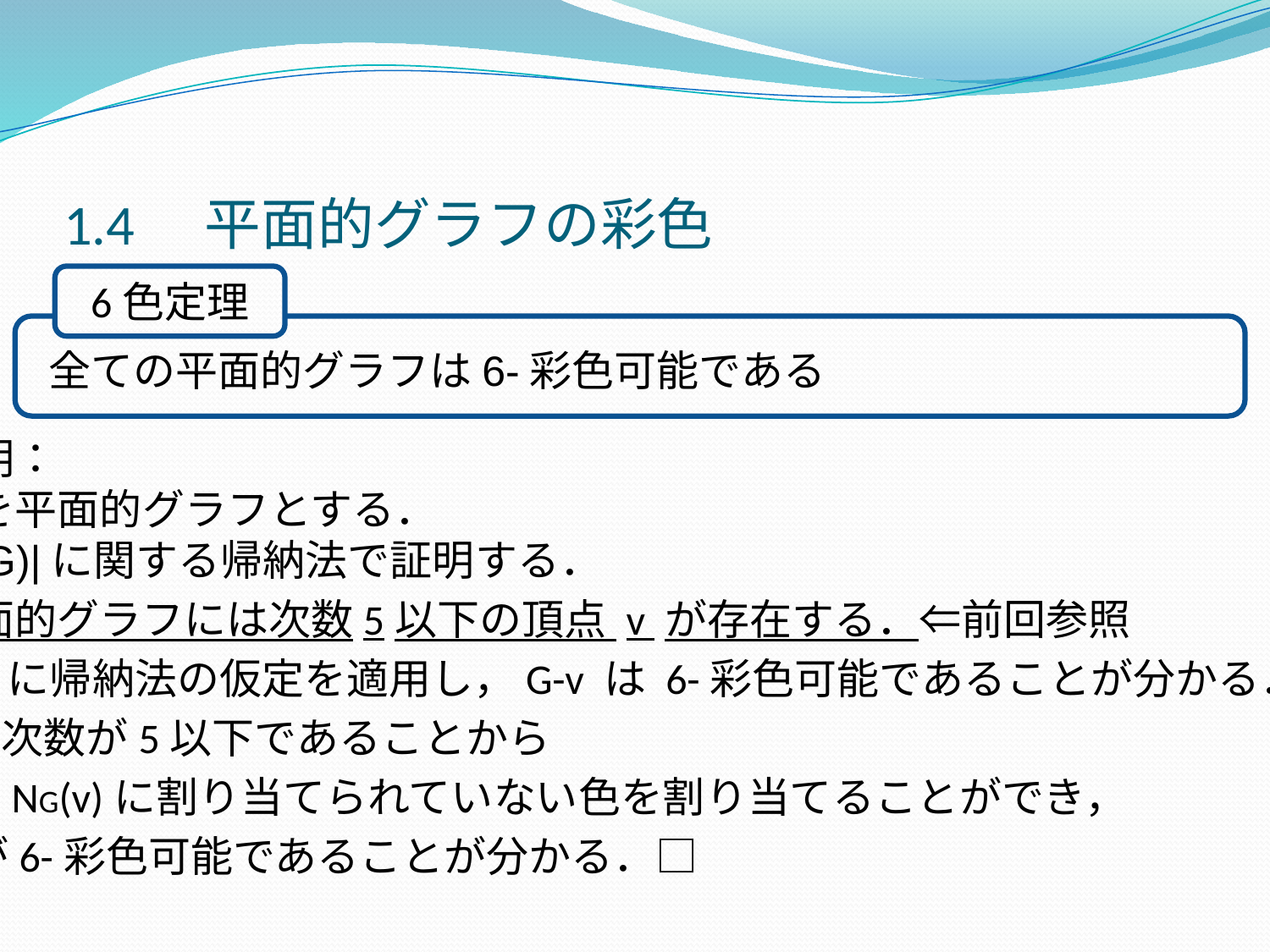

# 1.4　平面的グラフの彩色

6色定理

全ての平面的グラフは6-彩色可能である

証明：
Gを平面的グラフとする．
|V(G)|に関する帰納法で証明する．
平面的グラフには次数5以下の頂点 v が存在する．⇐前回参照
G-v に帰納法の仮定を適用し，G-v は 6-彩色可能であることが分かる．
vの次数が5以下であることから
vにNG(v)に割り当てられていない色を割り当てることができ，
Gが6-彩色可能であることが分かる．□